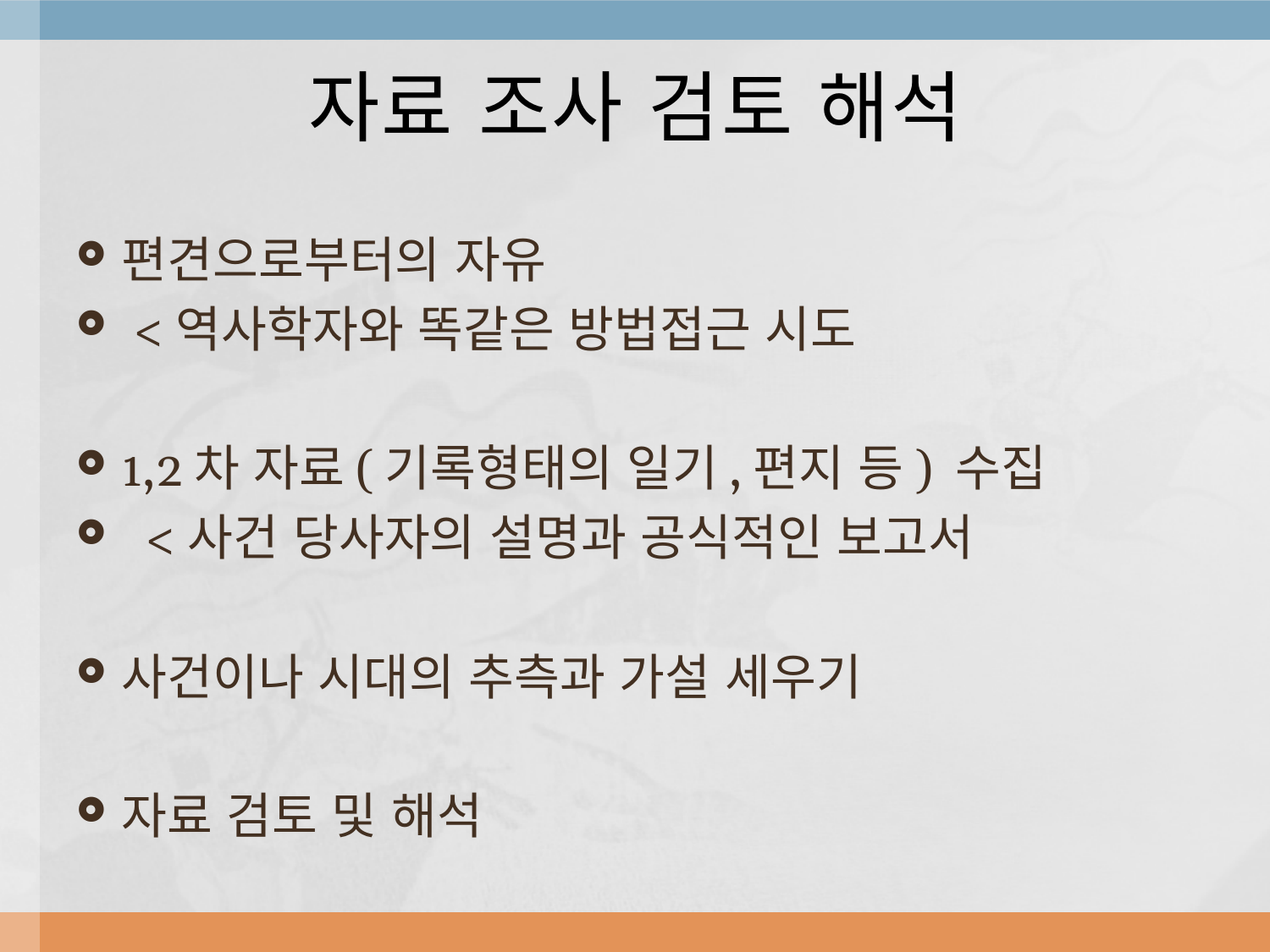

# 자료 조사 검토 해석
편견으로부터의 자유
 <역사학자와 똑같은 방법접근 시도

1,2차 자료(기록형태의 일기,편지 등) 수집
  <사건 당사자의 설명과 공식적인 보고서

사건이나 시대의 추측과 가설 세우기

자료 검토 및 해석